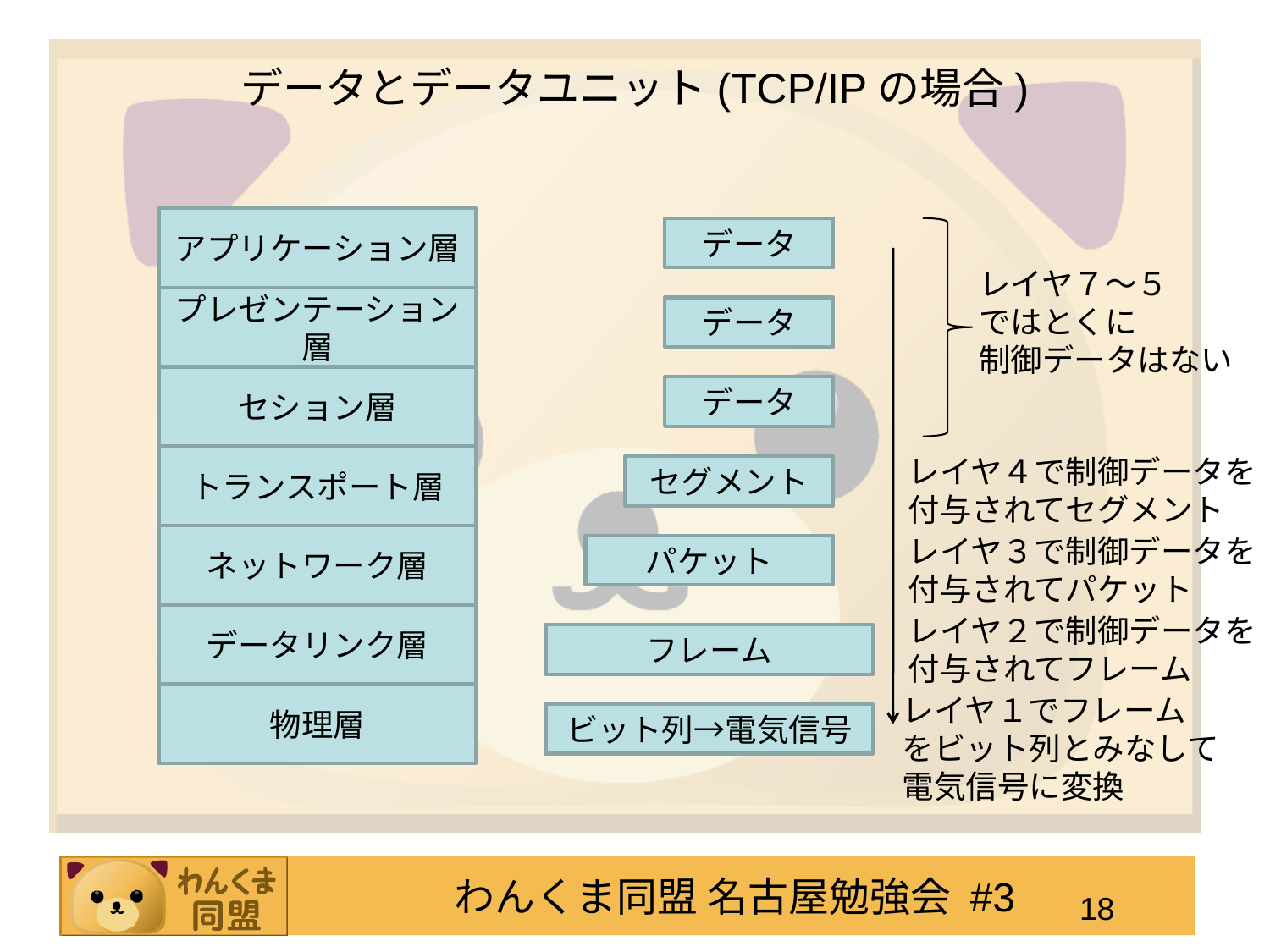

# データとデータユニット(TCP/IPの場合)
アプリケーション層
データ

レイヤ７～５
ではとくに
制御データはない
プレゼンテーション層
データ
セション層
データ
レイヤ４で制御データを
付与されてセグメント
トランスポート層
セグメント
ネットワーク層
レイヤ３で制御データを
付与されてパケット
パケット
データリンク層
レイヤ２で制御データを
付与されてフレーム
フレーム
物理層
レイヤ１でフレーム
をビット列とみなして
電気信号に変換
ビット列→電気信号